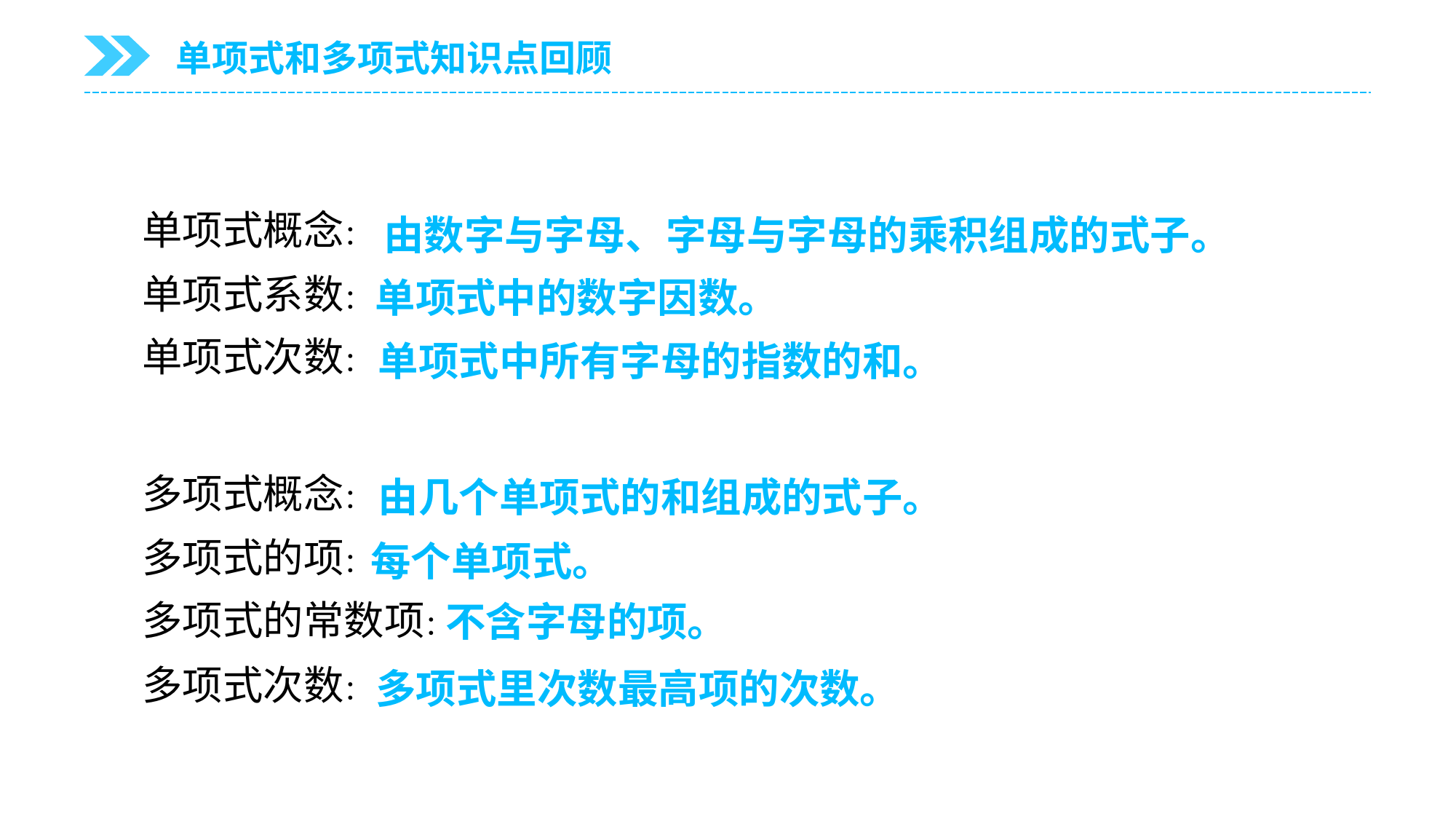

单项式和多项式知识点回顾
单项式概念：
由数字与字母、字母与字母的乘积组成的式子。
单项式系数：
单项式中的数字因数。
单项式次数：
单项式中所有字母的指数的和。
多项式概念：
由几个单项式的和组成的式子。
多项式的项：
每个单项式。
多项式的常数项：
不含字母的项。
多项式次数：
多项式里次数最高项的次数。